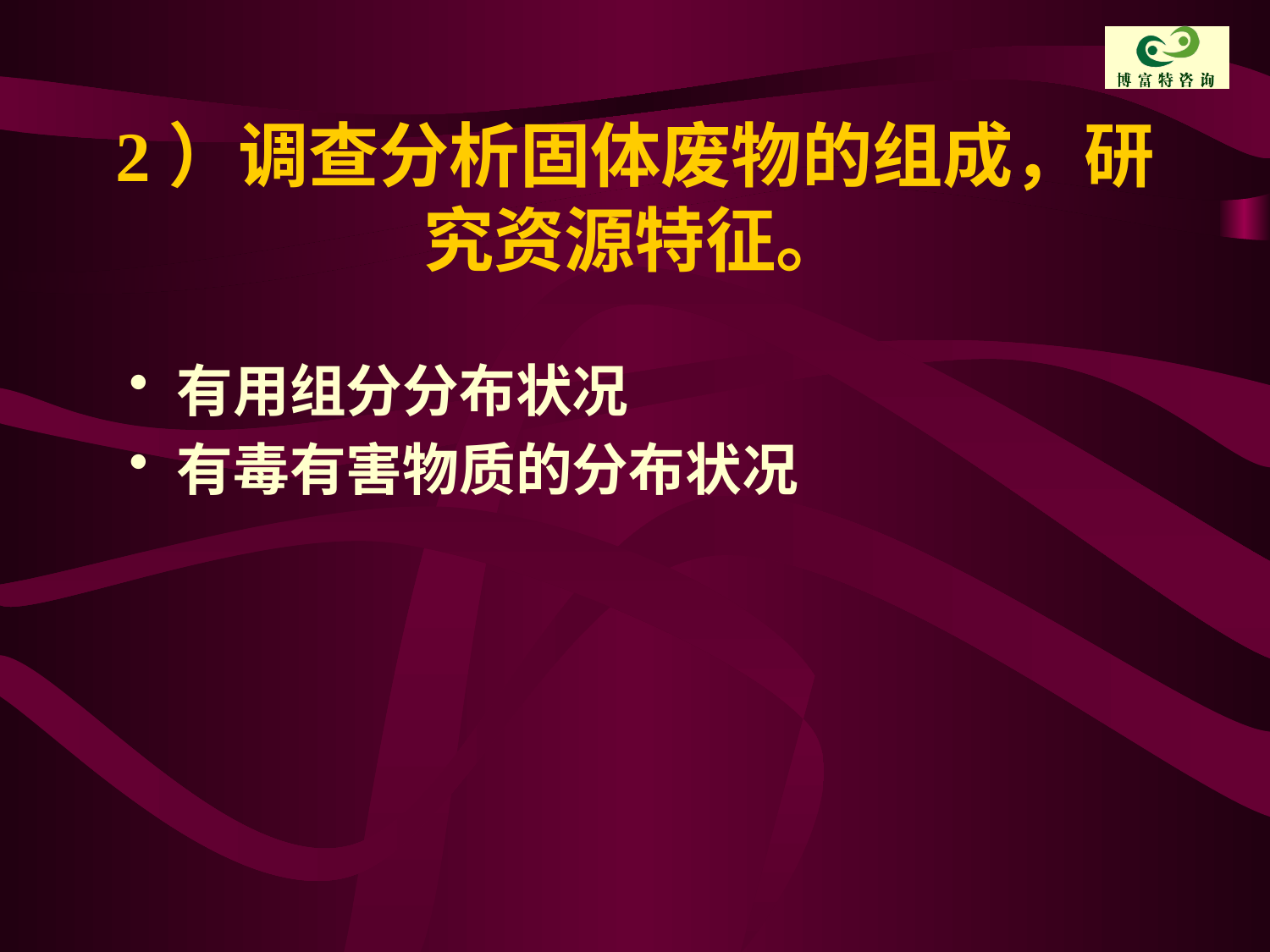

# 2）调查分析固体废物的组成，研究资源特征。
有用组分分布状况
有毒有害物质的分布状况